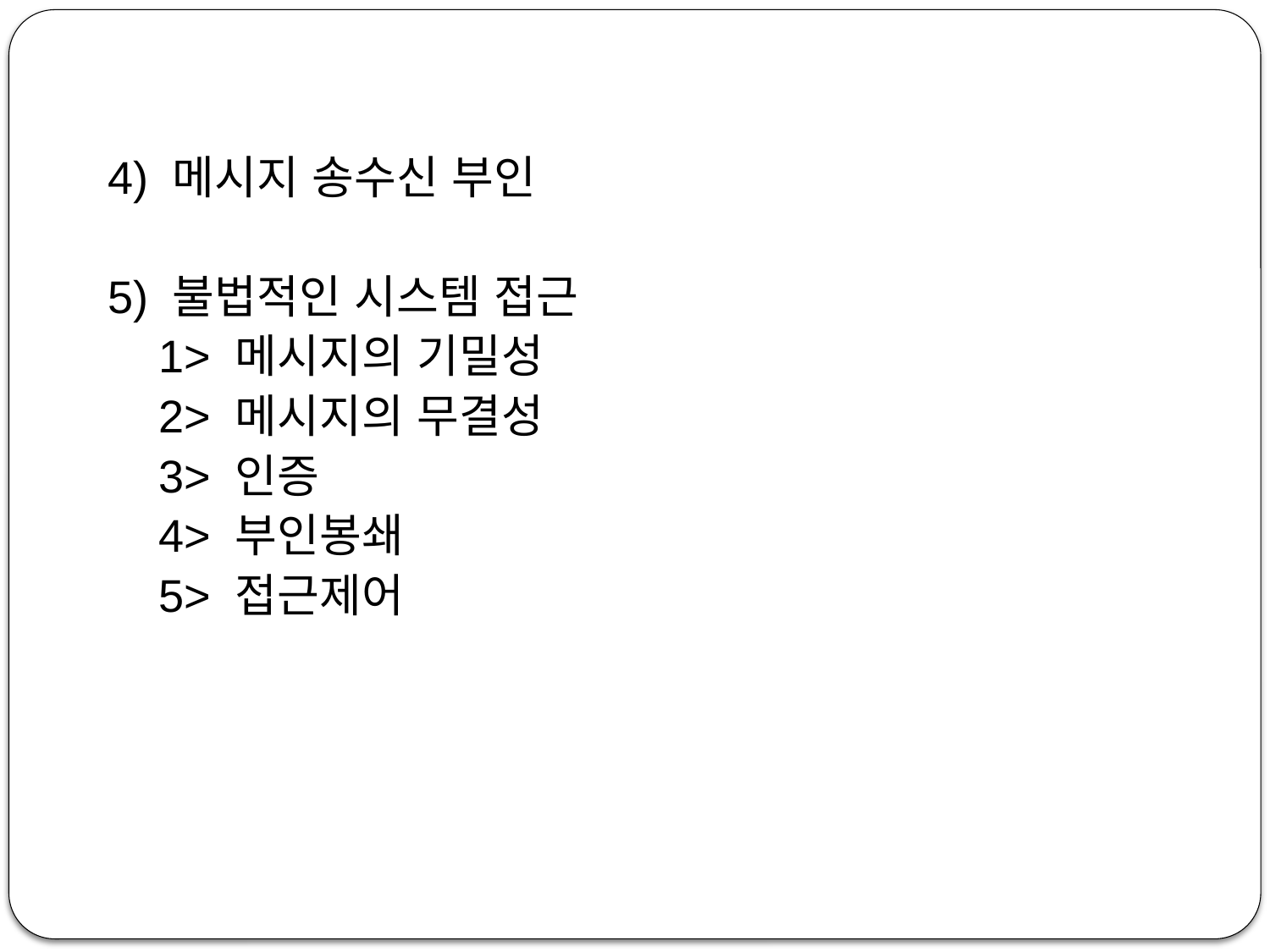

4) 메시지 송수신 부인

5) 불법적인 시스템 접근
    1> 메시지의 기밀성
    2> 메시지의 무결성
    3> 인증
    4> 부인봉쇄
    5> 접근제어